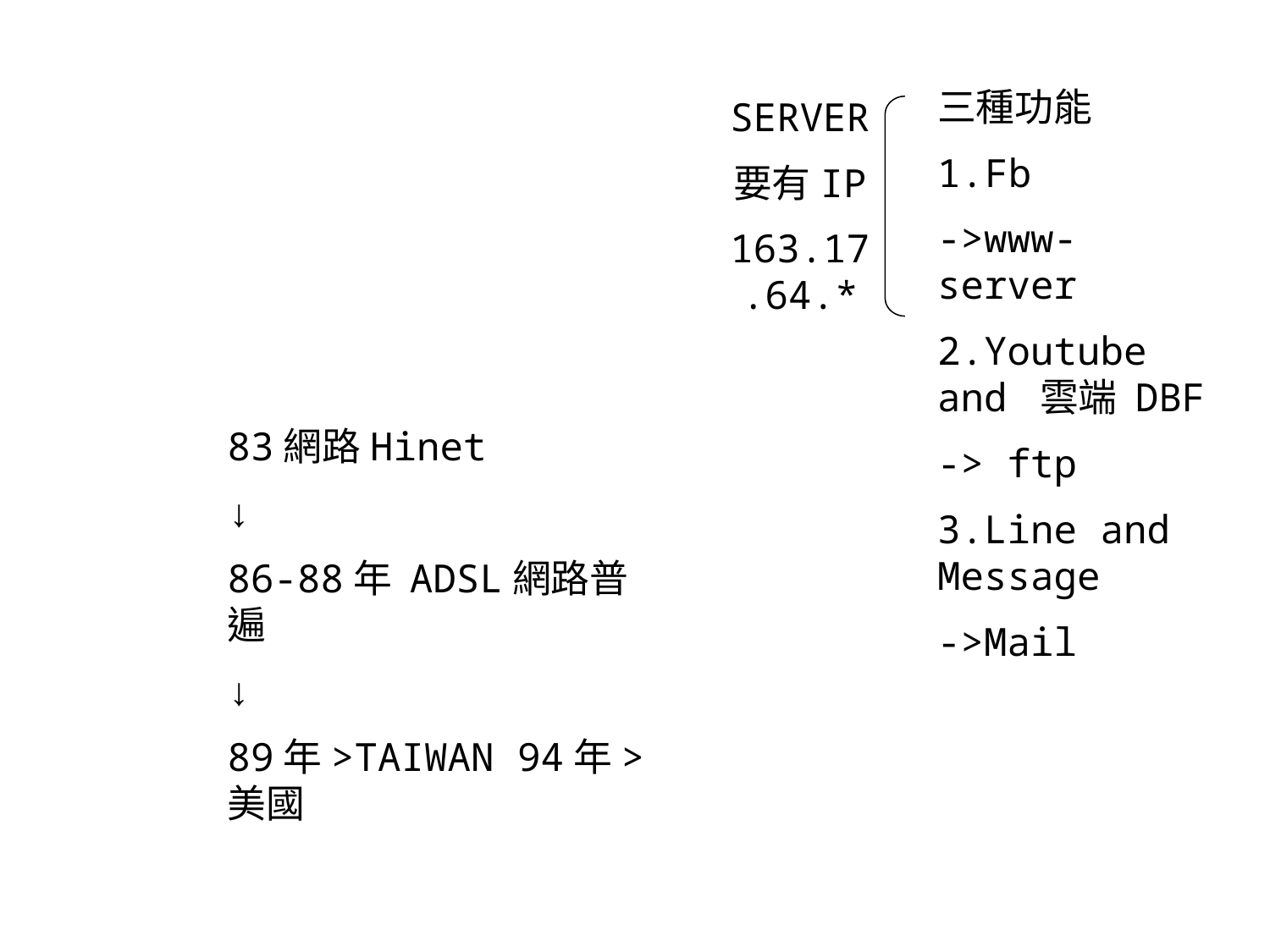

三種功能
Fb
->www-server
2.Youtube and 雲端 DBF
-> ftp
3.Line and Message
->Mail

SERVER
要有IP
163.17.64.*

83網路Hinet
↓
86-88年 ADSL網路普遍
↓
89年>TAIWAN 94年>美國